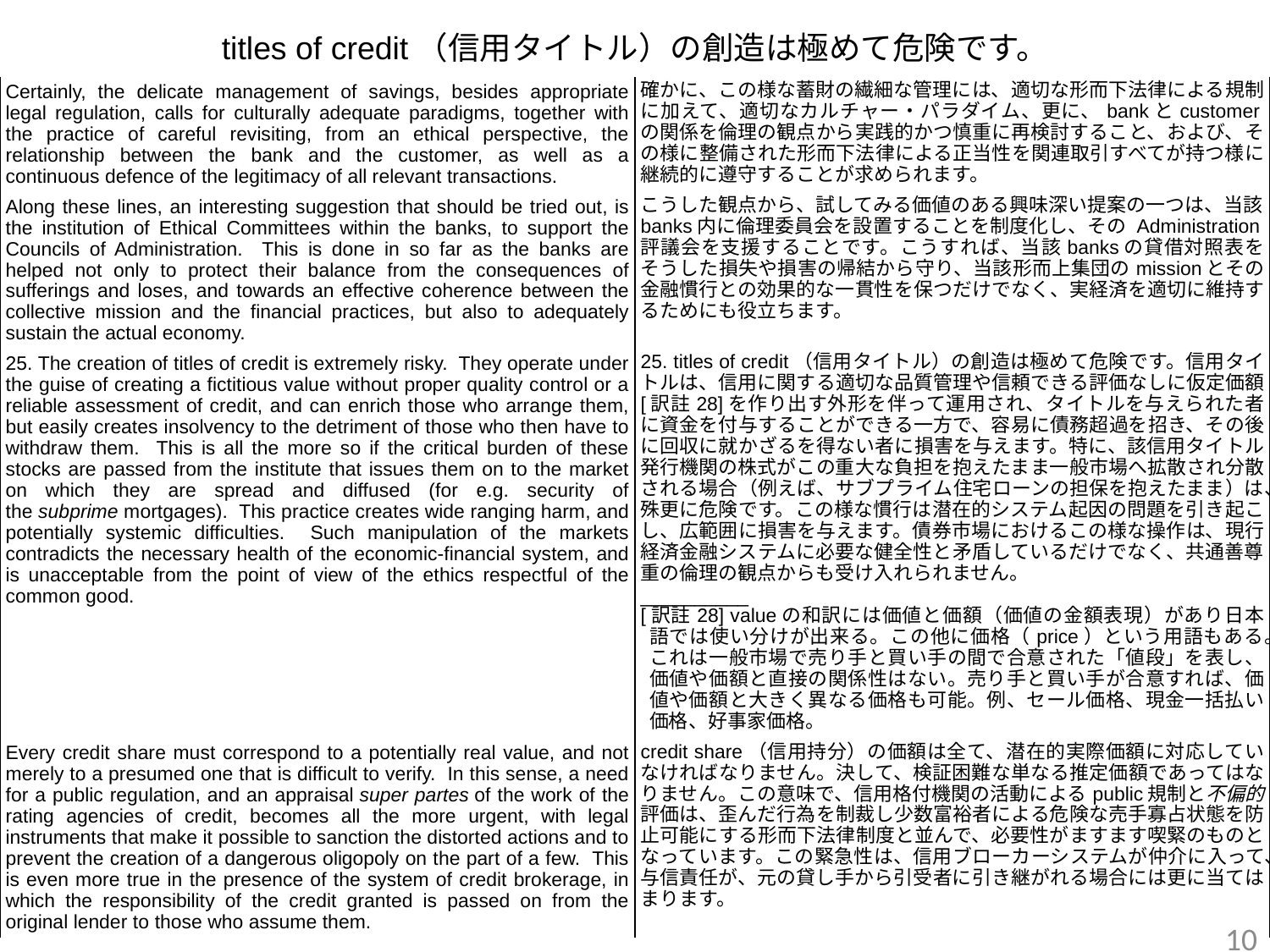

# titles of credit（信用タイトル）の創造は極めて危険です。
| Certainly, the delicate management of savings, besides appropriate legal regulation, calls for culturally adequate paradigms, together with the practice of careful revisiting, from an ethical perspective, the relationship between the bank and the customer, as well as a continuous defence of the legitimacy of all relevant transactions. | 確かに、この様な蓄財の繊細な管理には、適切な形而下法律による規制に加えて、適切なカルチャー・パラダイム、更に、bankとcustomerの関係を倫理の観点から実践的かつ慎重に再検討すること、および、その様に整備された形而下法律による正当性を関連取引すべてが持つ様に継続的に遵守することが求められます。 |
| --- | --- |
| Along these lines, an interesting suggestion that should be tried out, is the institution of Ethical Committees within the banks, to support the Councils of Administration. This is done in so far as the banks are helped not only to protect their balance from the consequences of sufferings and loses, and towards an effective coherence between the collective mission and the financial practices, but also to adequately sustain the actual economy. | こうした観点から、試してみる価値のある興味深い提案の一つは、当該banks内に倫理委員会を設置することを制度化し、その Administration評議会を支援することです。こうすれば、当該banksの貸借対照表をそうした損失や損害の帰結から守り、当該形而上集団のmissionとその金融慣行との効果的な一貫性を保つだけでなく、実経済を適切に維持するためにも役立ちます。 |
| 25. The creation of titles of credit is extremely risky. They operate under the guise of creating a fictitious value without proper quality control or a reliable assessment of credit, and can enrich those who arrange them, but easily creates insolvency to the detriment of those who then have to withdraw them. This is all the more so if the critical burden of these stocks are passed from the institute that issues them on to the market on which they are spread and diffused (for e.g. security of the subprime mortgages). This practice creates wide ranging harm, and potentially systemic difficulties. Such manipulation of the markets contradicts the necessary health of the economic-financial system, and is unacceptable from the point of view of the ethics respectful of the common good. | 25. titles of credit（信用タイトル）の創造は極めて危険です。信用タイトルは、信用に関する適切な品質管理や信頼できる評価なしに仮定価額 [訳註28]を作り出す外形を伴って運用され、タイトルを与えられた者に資金を付与することができる一方で、容易に債務超過を招き、その後に回収に就かざるを得ない者に損害を与えます。特に、該信用タイトル発行機関の株式がこの重大な負担を抱えたまま一般市場へ拡散され分散される場合（例えば、サブプライム住宅ローンの担保を抱えたまま）は、殊更に危険です。この様な慣行は潜在的システム起因の問題を引き起こし、広範囲に損害を与えます。債券市場におけるこの様な操作は、現行経済金融システムに必要な健全性と矛盾しているだけでなく、共通善尊重の倫理の観点からも受け入れられません。 \_\_\_\_\_\_\_\_\_\_ [訳註28] valueの和訳には価値と価額（価値の金額表現）があり日本語では使い分けが出来る。この他に価格（price）という用語もある。これは一般市場で売り手と買い手の間で合意された「値段」を表し、価値や価額と直接の関係性はない。売り手と買い手が合意すれば、価値や価額と大きく異なる価格も可能。例、セール価格、現金一括払い価格、好事家価格。 |
| Every credit share must correspond to a potentially real value, and not merely to a presumed one that is difficult to verify. In this sense, a need for a public regulation, and an appraisal super partes of the work of the rating agencies of credit, becomes all the more urgent, with legal instruments that make it possible to sanction the distorted actions and to prevent the creation of a dangerous oligopoly on the part of a few. This is even more true in the presence of the system of credit brokerage, in which the responsibility of the credit granted is passed on from the original lender to those who assume them. | credit share（信用持分）の価額は全て、潜在的実際価額に対応していなければなりません。決して、検証困難な単なる推定価額であってはなりません。この意味で、信用格付機関の活動によるpublic規制と不偏的評価は、歪んだ行為を制裁し少数富裕者による危険な売手寡占状態を防止可能にする形而下法律制度と並んで、必要性がますます喫緊のものとなっています。この緊急性は、信用ブローカーシステムが仲介に入って、与信責任が、元の貸し手から引受者に引き継がれる場合には更に当てはまります。 |
10